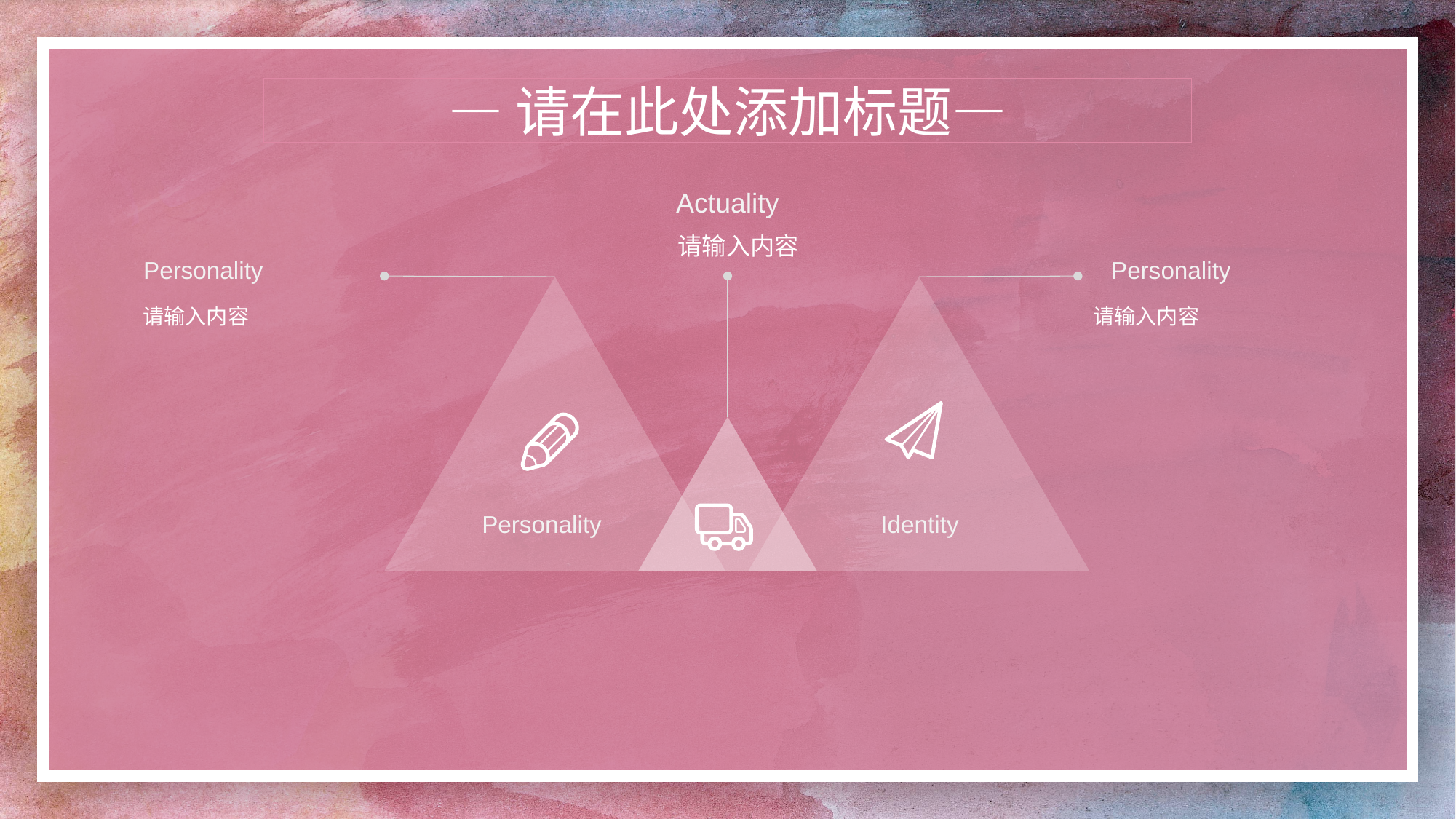

—请在此处添加标题—
Actuality
请输入内容
Personality
Personality

Identity

Personality
请输入内容
请输入内容